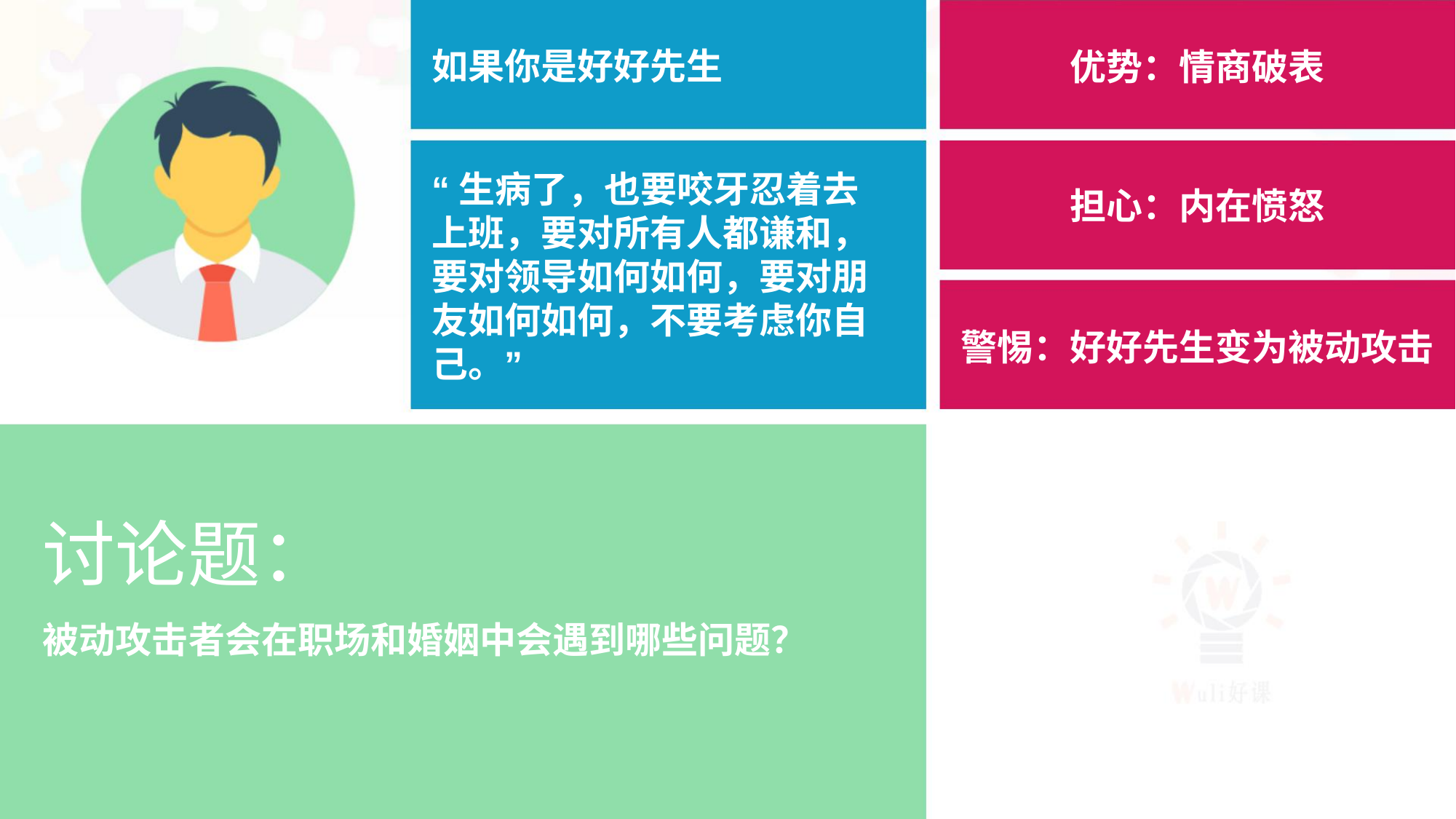

如果你是好好先生
优势：情商破表
担心：内在愤怒
“生病了，也要咬牙忍着去
上班，要对所有人都谦和，
要对领导如何如何，要对朋
友如何如何，不要考虑你自
己。”
警惕：好好先生变为被动攻击
讨论题：
被动攻击者会在职场和婚姻中会遇到哪些问题？